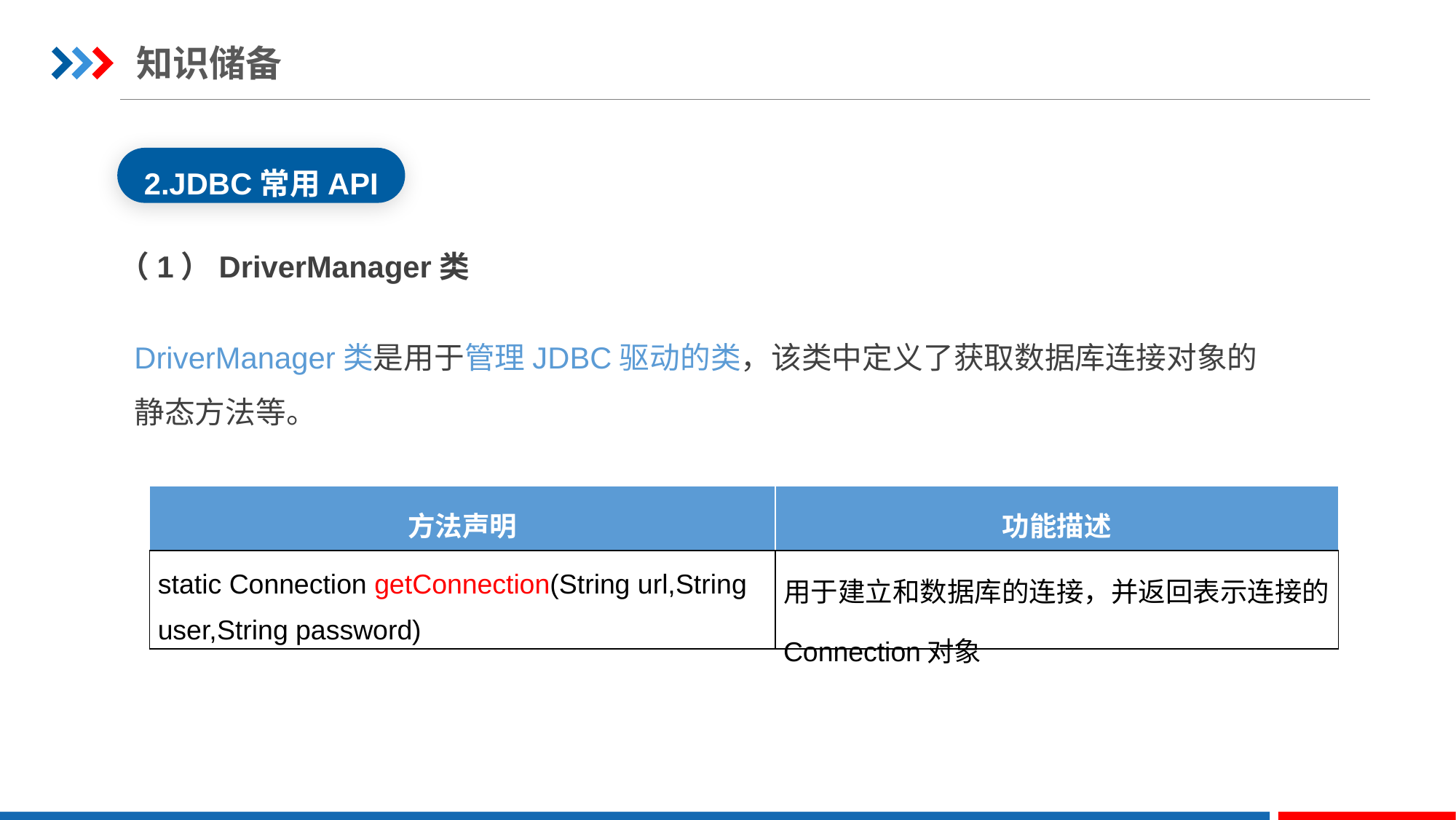

知识储备
2.JDBC常用API

（1）DriverManager类
DriverManager类是用于管理JDBC驱动的类，该类中定义了获取数据库连接对象的静态方法等。
| 方法声明 | 功能描述 |
| --- | --- |
| static Connection getConnection(String url,String user,String password) | 用于建立和数据库的连接，并返回表示连接的Connection对象 |